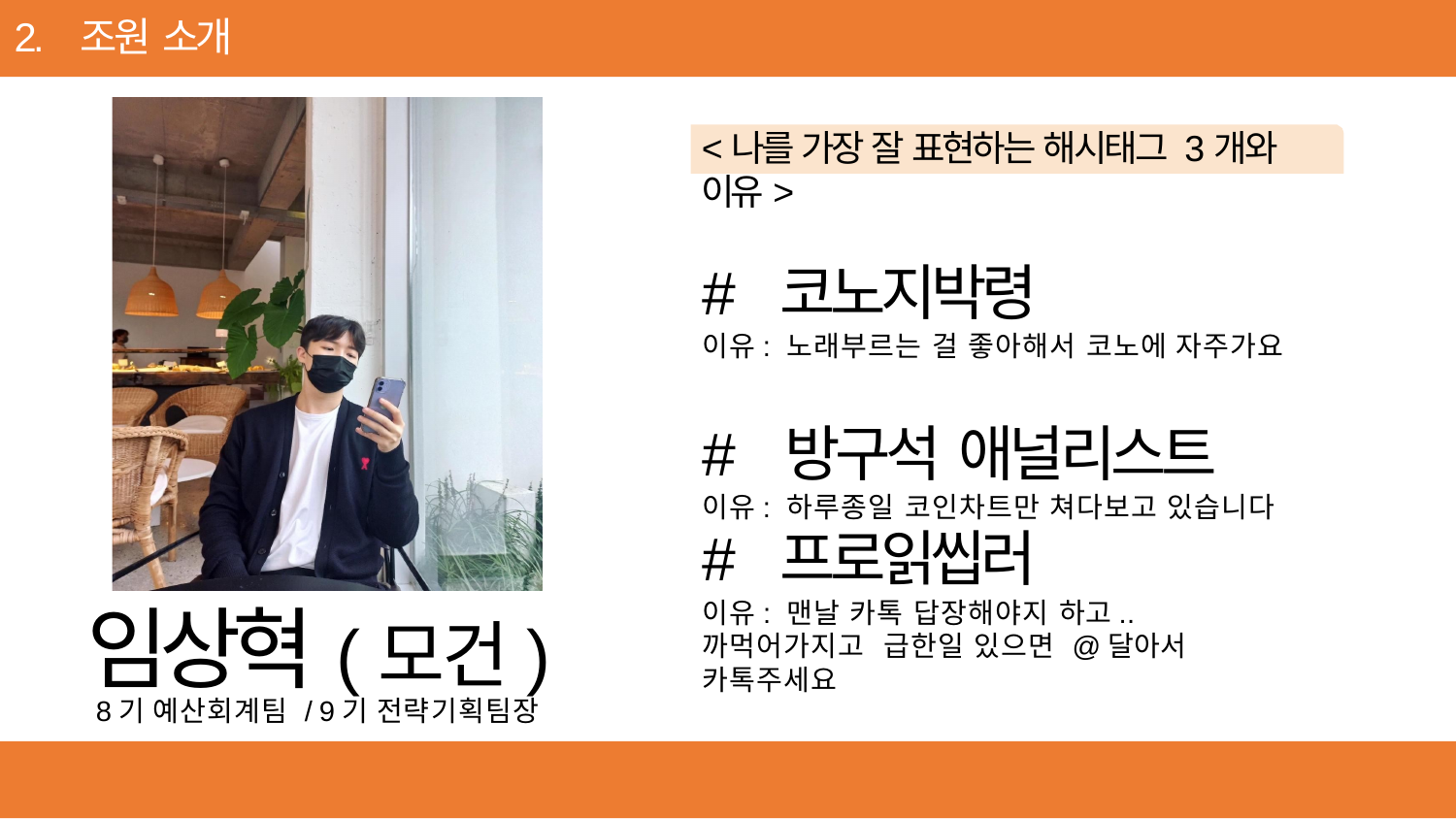

2.   조원 소개

<나를 가장 잘 표현하는 해시태그 3개와 이유>

# 코노지박령
이유: 노래부르는 걸 좋아해서 코노에 자주가요

# 방구석 애널리스트
이유: 하루종일 코인차트만 쳐다보고 있습니다

# 프로읽씹러
이유: 맨날 카톡 답장해야지 하고.. 까먹어가지고  급한일 있으면 @달아서 카톡주세요
임상혁(모건)
8기 예산회계팀 / 9기 전략기획팀장